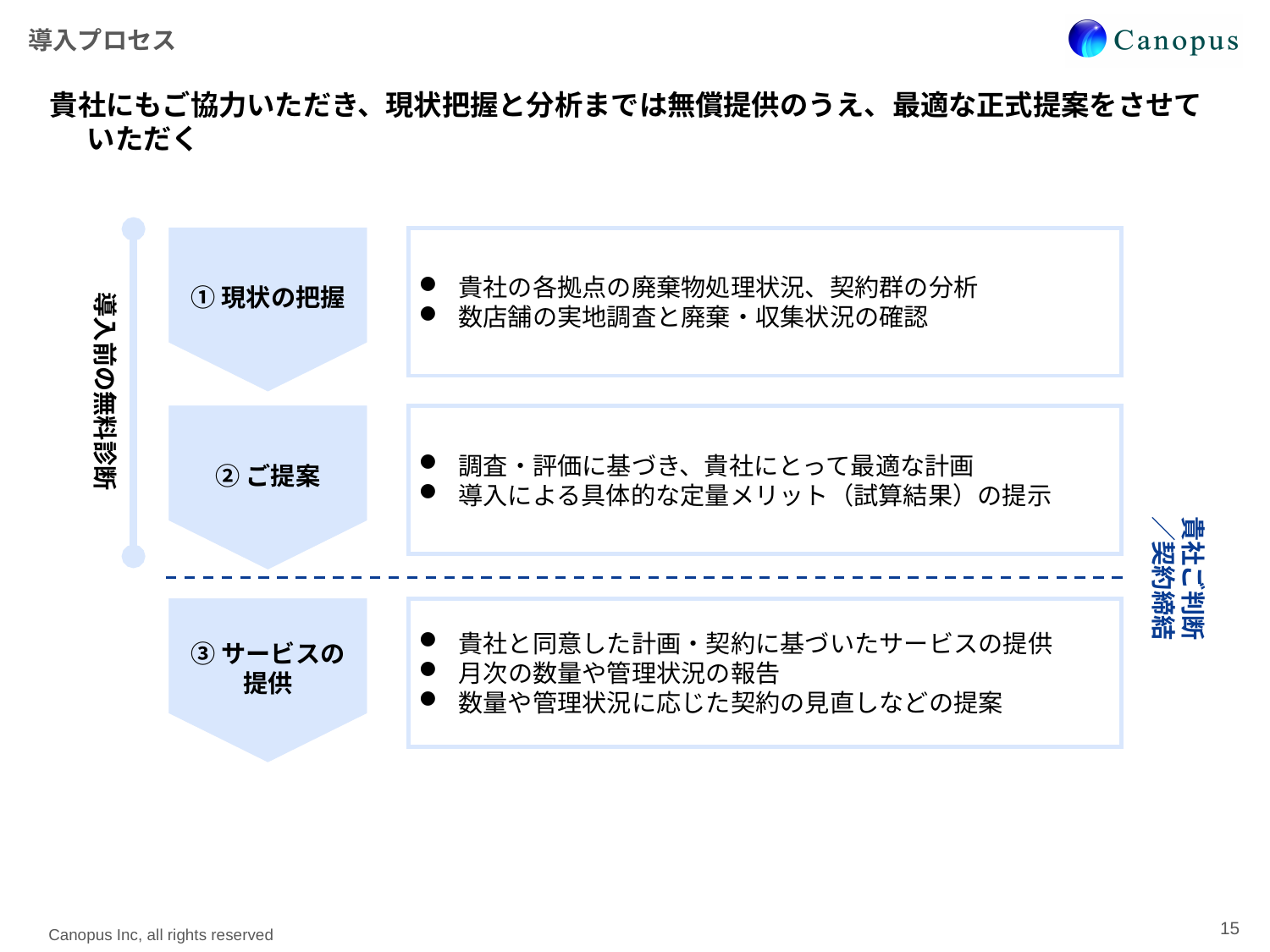

導入プロセス
貴社にもご協力いただき、現状把握と分析までは無償提供のうえ、最適な正式提案をさせていただく
導入前の無料診断
①現状の把握
②ご提案
③サービスの
提供
貴社の各拠点の廃棄物処理状況、契約群の分析
数店舗の実地調査と廃棄・収集状況の確認
調査・評価に基づき、貴社にとって最適な計画
導入による具体的な定量メリット（試算結果）の提示
貴社と同意した計画・契約に基づいたサービスの提供
月次の数量や管理状況の報告
数量や管理状況に応じた契約の見直しなどの提案
貴社ご判断／契約締結
15